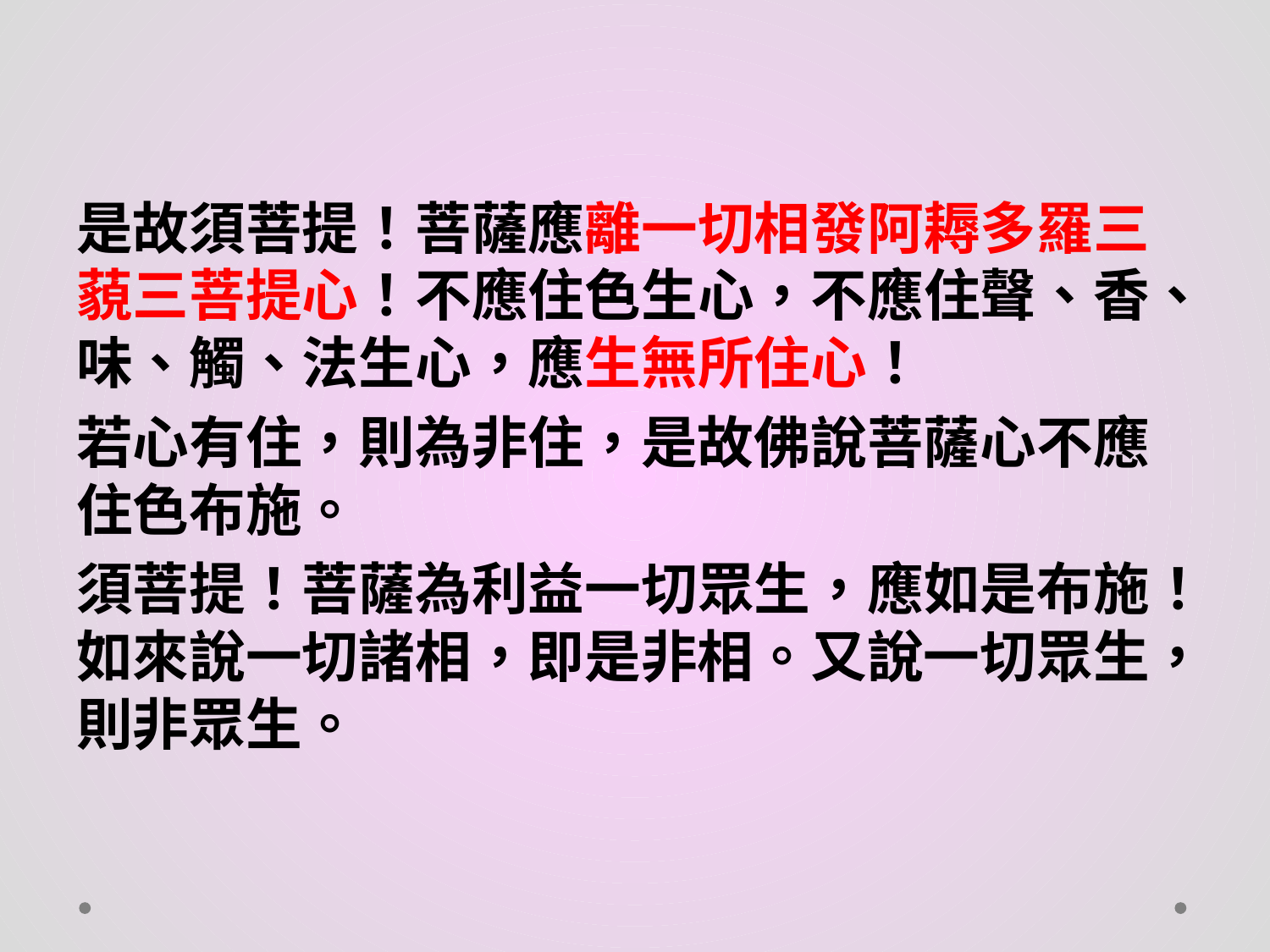

是故須菩提！菩薩應離一切相發阿耨多羅三藐三菩提心！不應住色生心，不應住聲、香、味、觸、法生心，應生無所住心！
若心有住，則為非住，是故佛說菩薩心不應住色布施。
須菩提！菩薩為利益一切眾生，應如是布施！如來說一切諸相，即是非相。又說一切眾生，則非眾生。